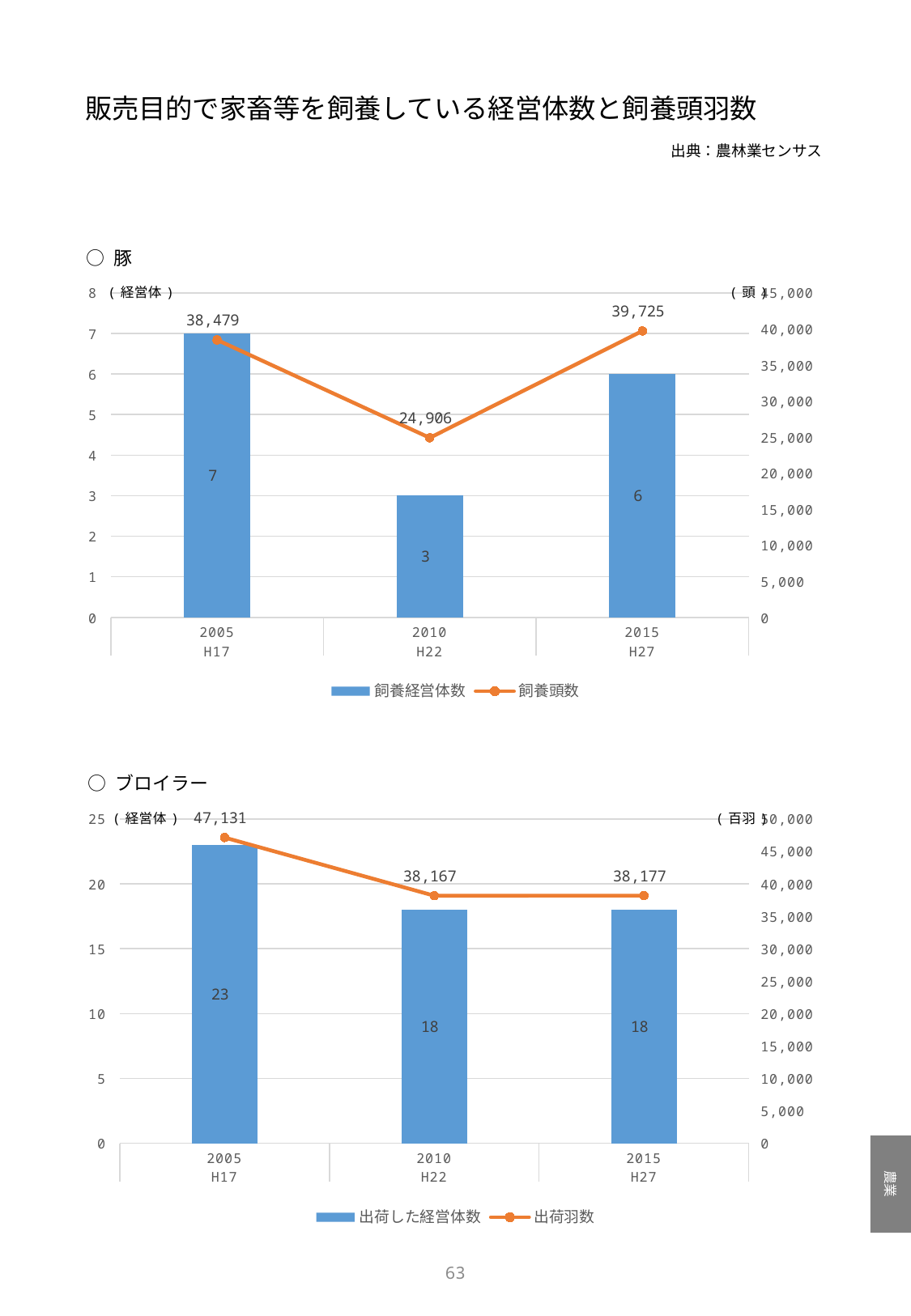

# 販売目的で家畜等を飼養している経営体数と飼養頭羽数
出典：農林業センサス
○ 豚

### Chart

| Category | 飼養経営体数 | 飼養頭数 |
|---|---|---|
| 2005 | 7.0 | 38479.0 |
| 2010 | 3.0 | 24906.0 |
| 2015 | 6.0 | 39725.0 |
○ ブロイラー

### Chart

| Category | 出荷した経営体数 | 出荷羽数 |
|---|---|---|
| 2005 | 23.0 | 47131.0 |
| 2010 | 18.0 | 38167.0 |
| 2015 | 18.0 | 38177.0 |
農業
63